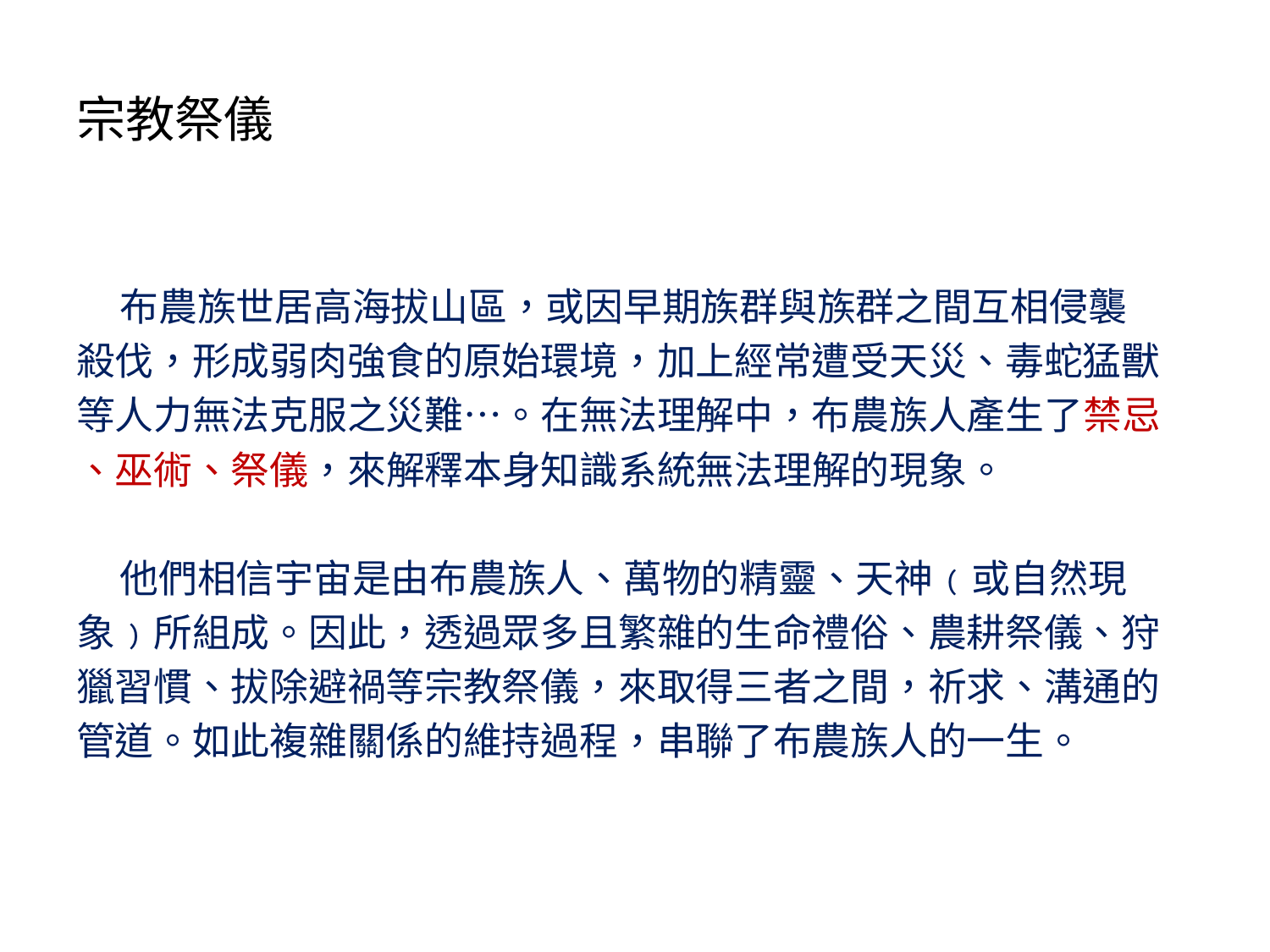

# 宗教祭儀

    布農族世居高海拔山區，或因早期族群與族群之間互相侵襲
殺伐，形成弱肉強食的原始環境，加上經常遭受天災、毒蛇猛獸
等人力無法克服之災難…。在無法理解中，布農族人產生了禁忌
、巫術、祭儀，來解釋本身知識系統無法理解的現象。

    他們相信宇宙是由布農族人、萬物的精靈、天神﹙或自然現
象﹚所組成。因此，透過眾多且繁雜的生命禮俗、農耕祭儀、狩
獵習慣、拔除避禍等宗教祭儀，來取得三者之間，祈求、溝通的
管道。如此複雜關係的維持過程，串聯了布農族人的一生。